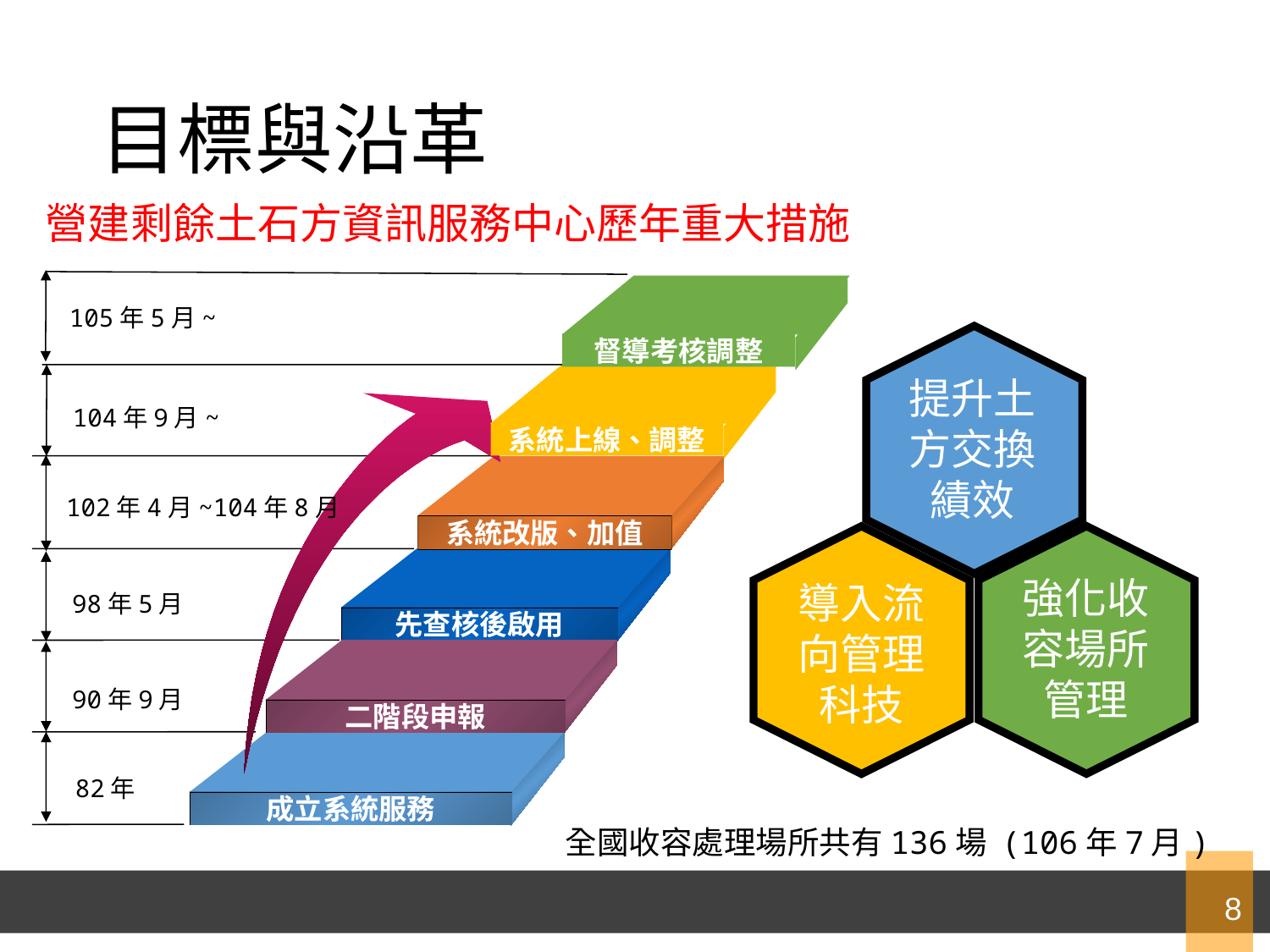

目標與沿革
營建剩餘土石方資訊服務中心歷年重大措施

105年5月~
督導考核調整

提升土方交換績效

104年9月~
系統上線、調整

102年4月~104年8月
系統改版、加值

強化收容場所管理
導入流向管理科技
98年5月
先查核後啟用

90年9月
二階段申報

82年
成立系統服務
全國收容處理場所共有136場 (106年7月)

8